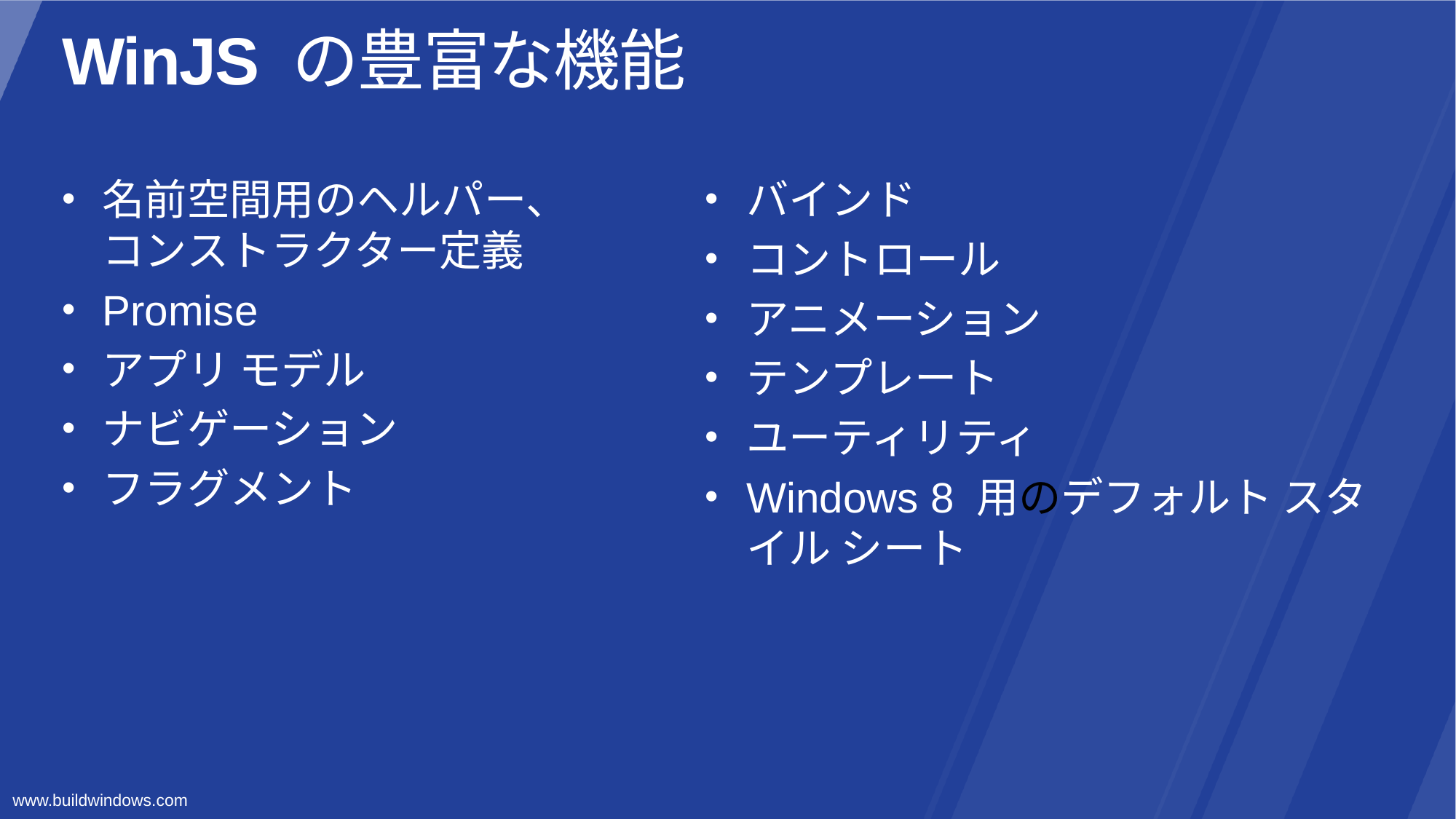

# WinJS の豊富な機能
名前空間用のヘルパー、
コンストラクター定義
Promise
アプリ モデル
ナビゲーション
フラグメント
バインド
コントロール
アニメーション
テンプレート
ユーティリティ
Windows 8 用のデフォルト スタイル シート